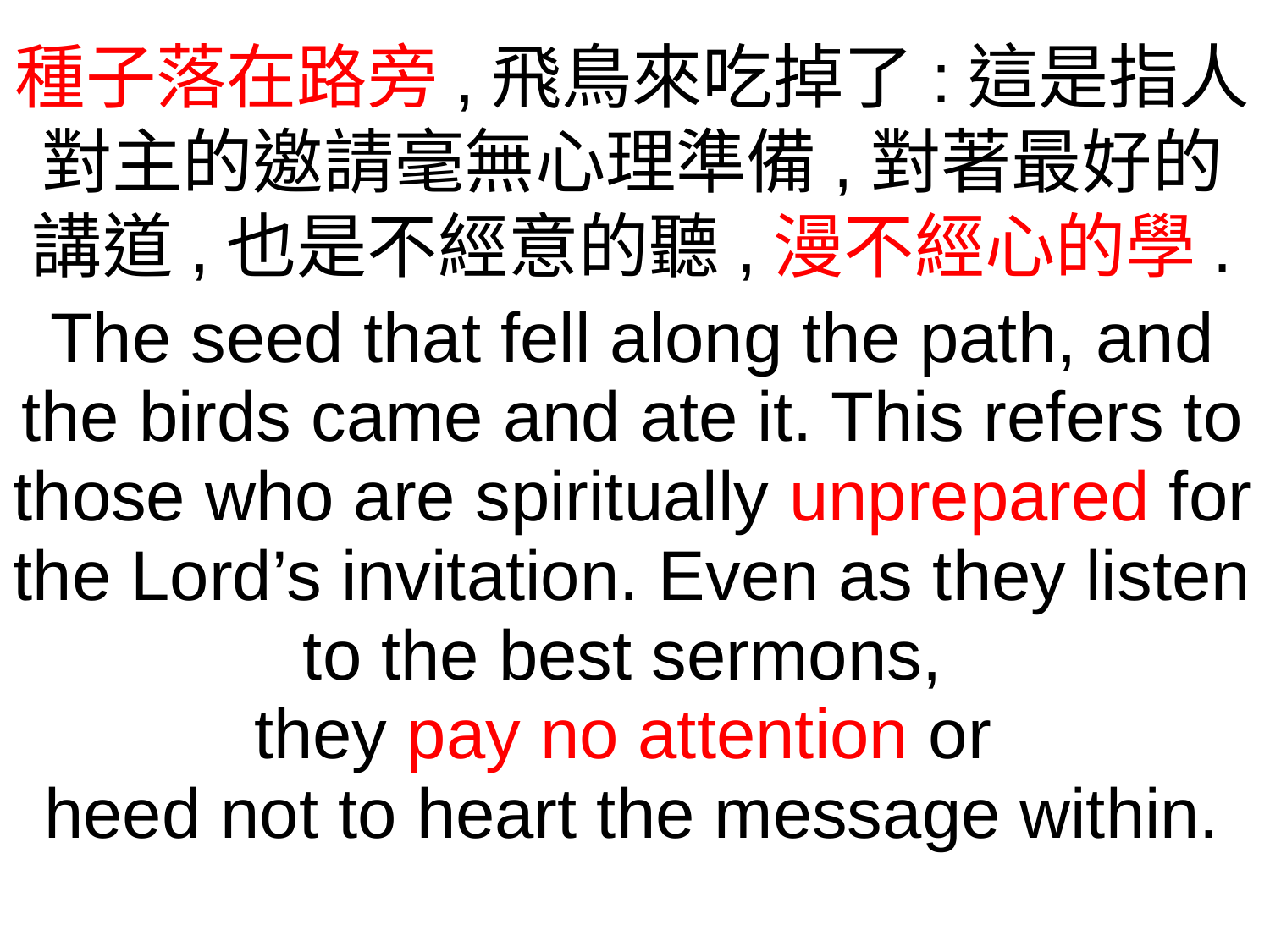

種子落在路旁,飛鳥來吃掉了:這是指人對主的邀請毫無心理準備,對著最好的講道,也是不經意的聽,漫不經心的學.
The seed that fell along the path, and the birds came and ate it. This refers to those who are spiritually unprepared for the Lord’s invitation. Even as they listen to the best sermons,
they pay no attention or
heed not to heart the message within.